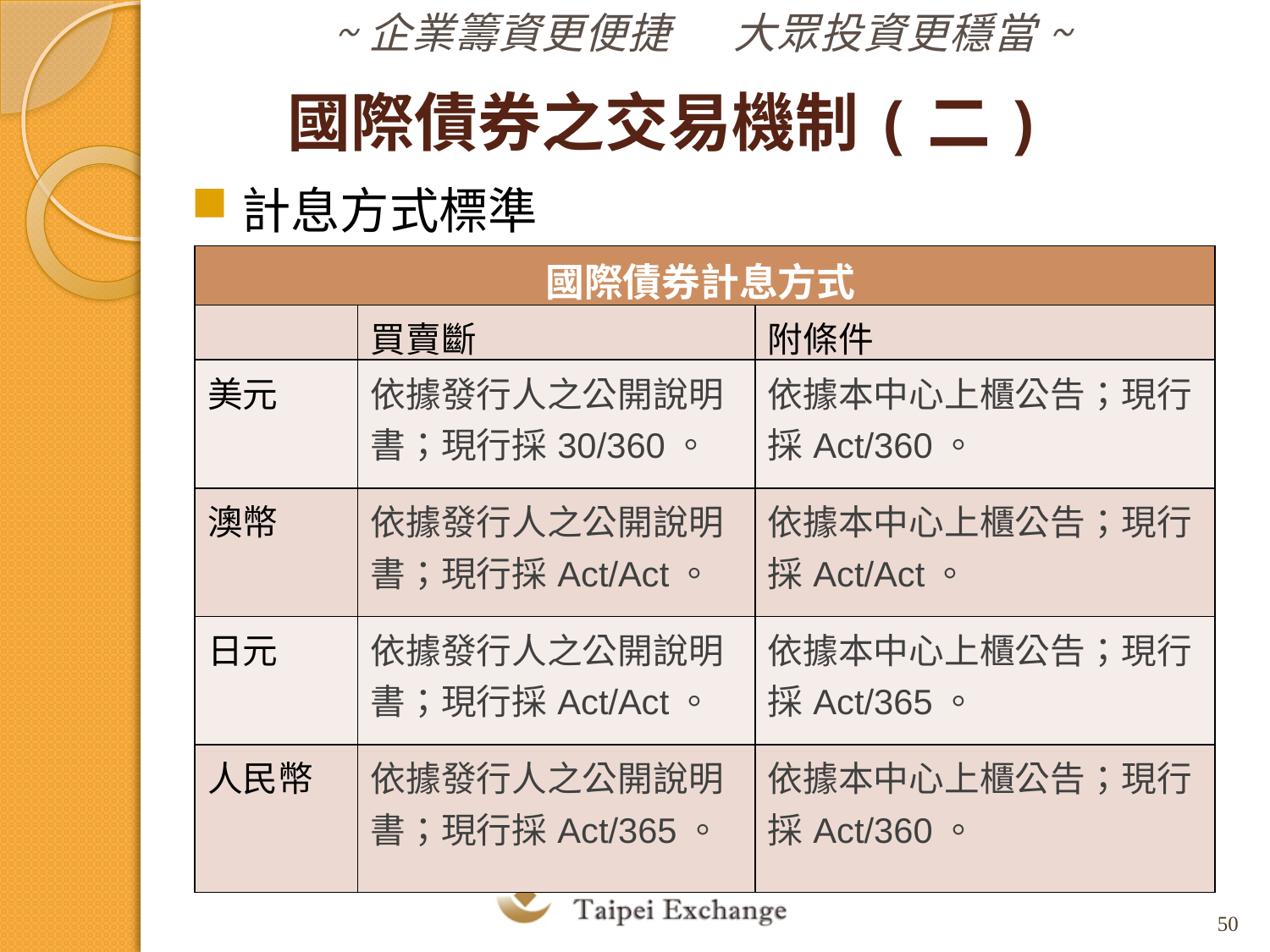

國際債券之交易機制(二)
計息方式標準
| 國際債券計息方式 |  |  |
| --- | --- | --- |
|  | 買賣斷 | 附條件 |
| 美元 | 依據發行人之公開說明書；現行採30/360。 | 依據本中心上櫃公告；現行採Act/360。 |
| 澳幣 | 依據發行人之公開說明書；現行採Act/Act。 | 依據本中心上櫃公告；現行採Act/Act。 |
| 日元 | 依據發行人之公開說明書；現行採Act/Act。 | 依據本中心上櫃公告；現行採Act/365。 |
| 人民幣 | 依據發行人之公開說明書；現行採Act/365。 | 依據本中心上櫃公告；現行採Act/360。 |

50